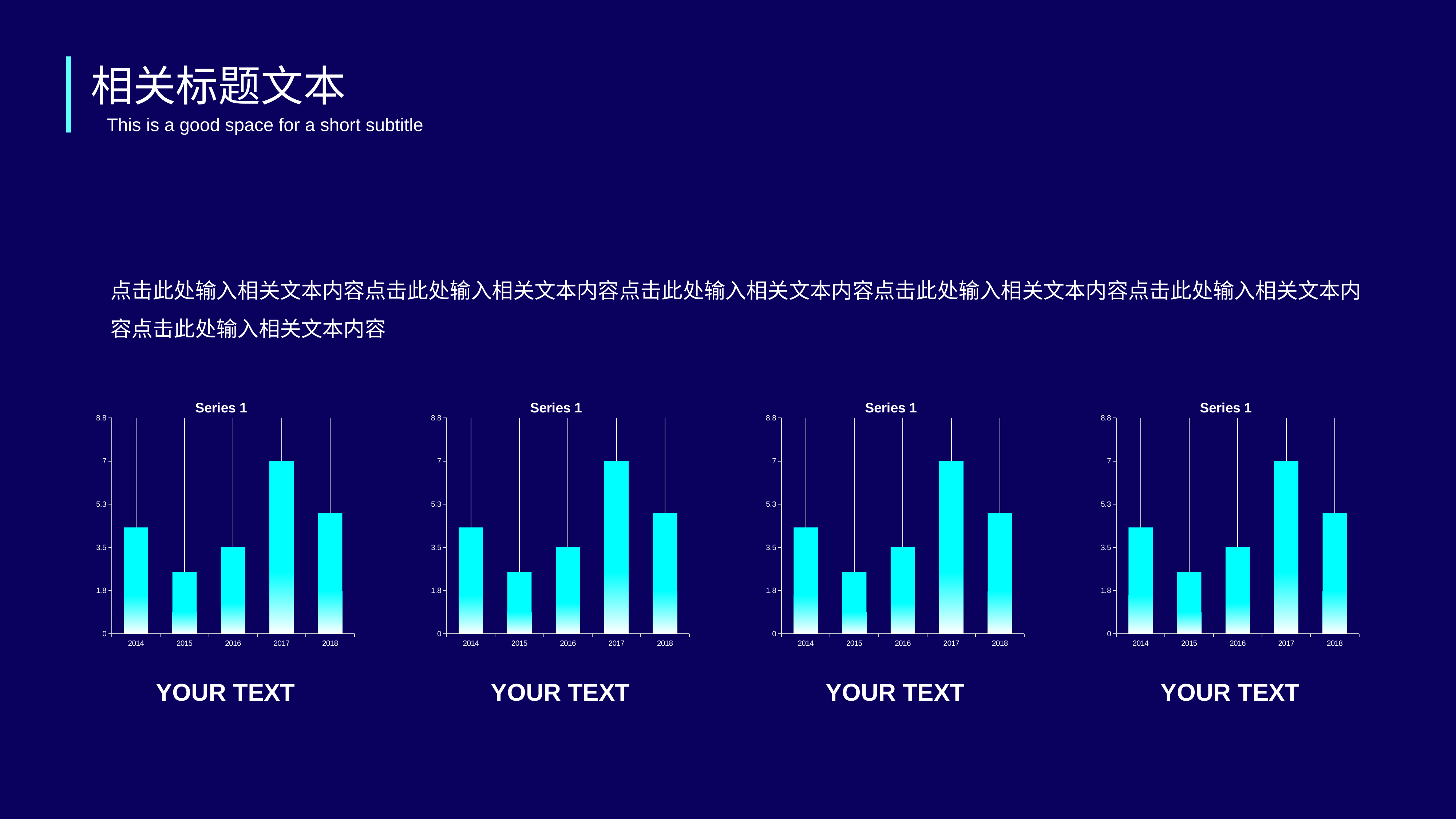

相关标题文本
This is a good space for a short subtitle
点击此处输入相关文本内容点击此处输入相关文本内容点击此处输入相关文本内容点击此处输入相关文本内容点击此处输入相关文本内容点击此处输入相关文本内容

### Chart: Series 1

| Category |  |
|---|---|
| 2014 | 4.3 |
| 2015 | 2.5 |
| 2016 | 3.5 |
| 2017 | 7.0 |
| 2018 | 4.9 |

### Chart: Series 1

| Category |  |
|---|---|
| 2014 | 4.3 |
| 2015 | 2.5 |
| 2016 | 3.5 |
| 2017 | 7.0 |
| 2018 | 4.9 |

### Chart: Series 1

| Category |  |
|---|---|
| 2014 | 4.3 |
| 2015 | 2.5 |
| 2016 | 3.5 |
| 2017 | 7.0 |
| 2018 | 4.9 |

### Chart: Series 1

| Category |  |
|---|---|
| 2014 | 4.3 |
| 2015 | 2.5 |
| 2016 | 3.5 |
| 2017 | 7.0 |
| 2018 | 4.9 |
YOUR TEXT
YOUR TEXT
YOUR TEXT
YOUR TEXT